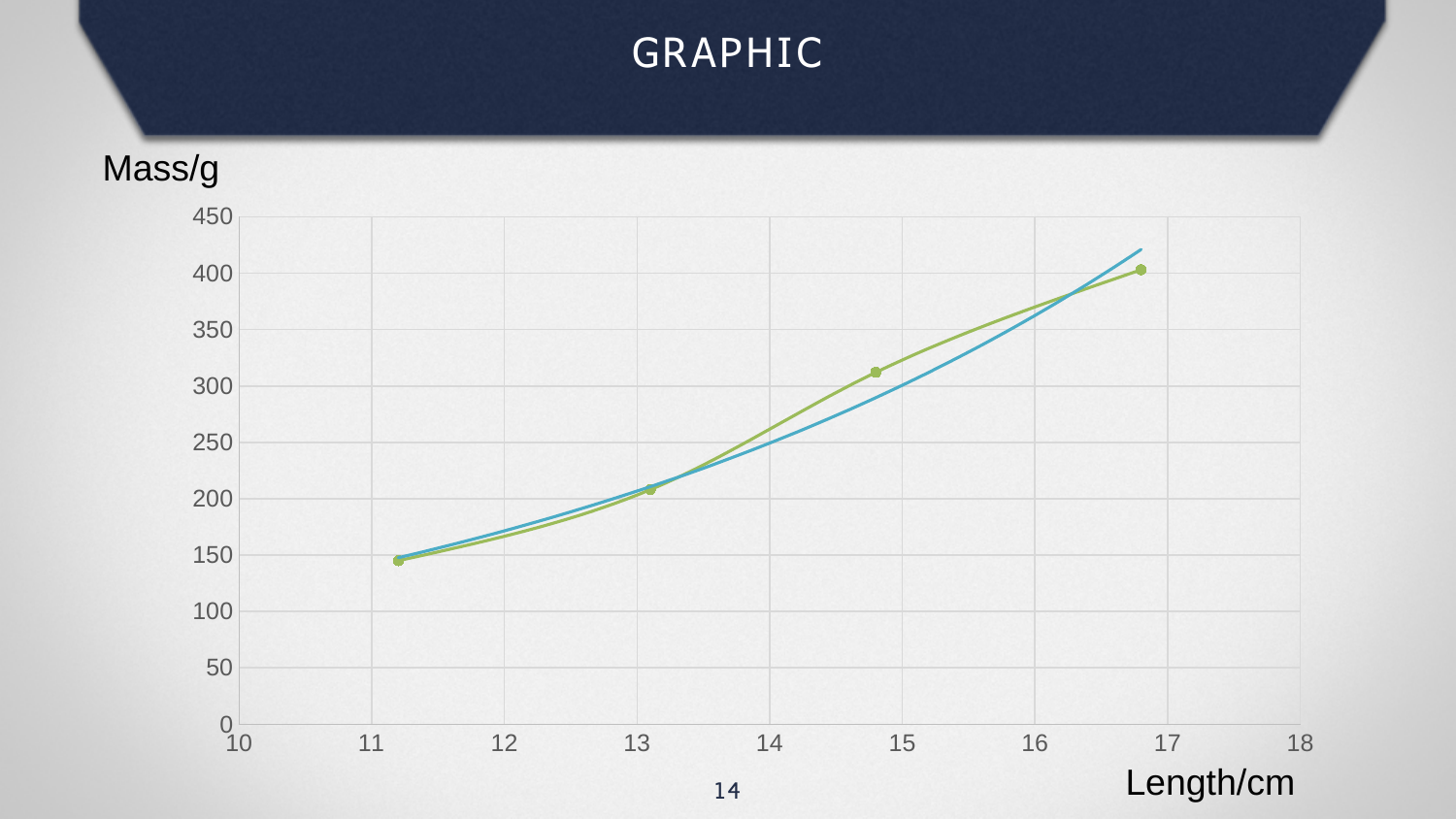

GRAPHIC

Mass/g

### Chart

| Category | Y-值 1 | Y-值 2 | Y-值 3 |
|---|---|---|---|
Length/cm
14